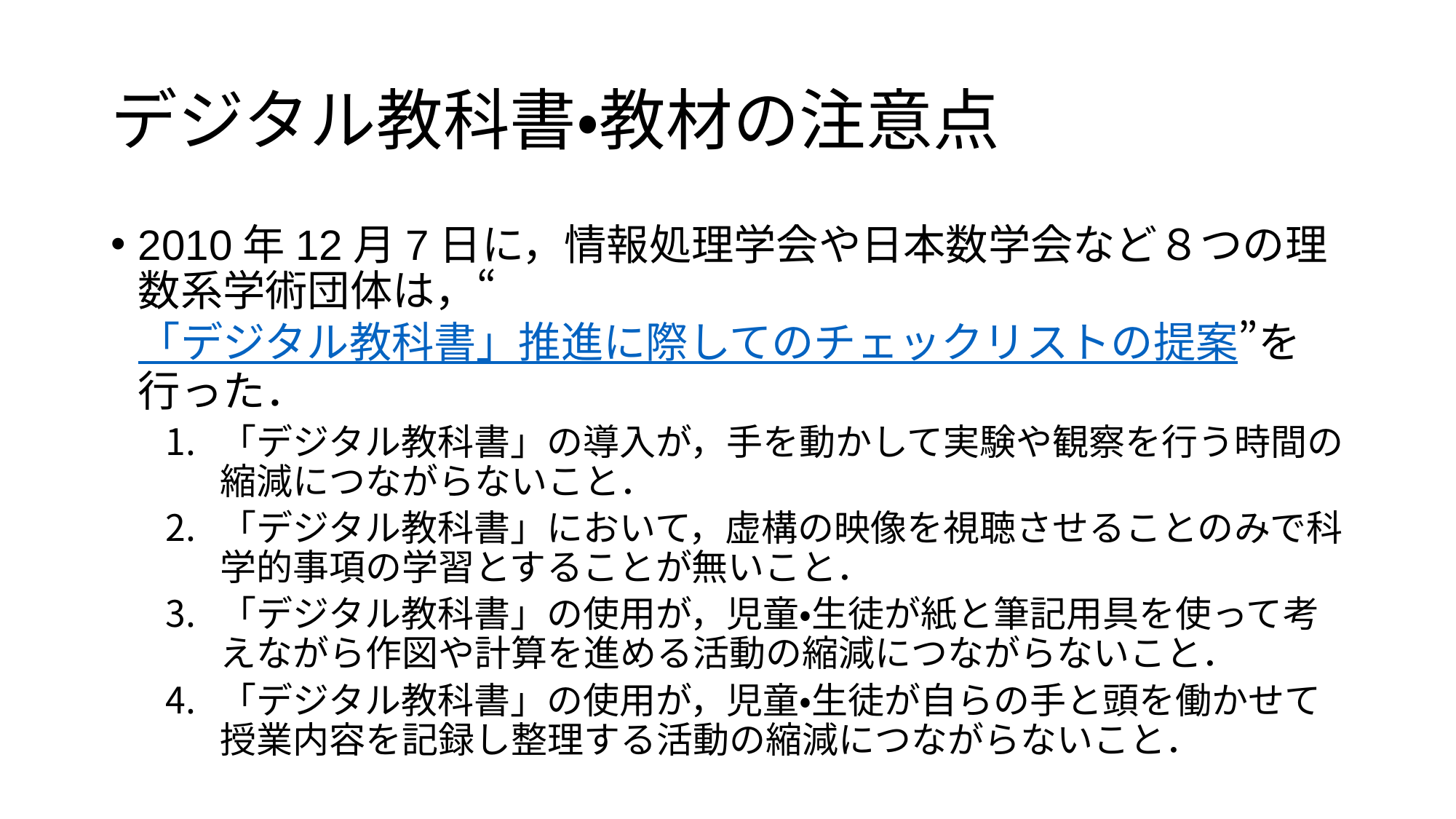

# デジタル教科書・教材の注意点
2010年12月7日に，情報処理学会や日本数学会など８つの理数系学術団体は，“「デジタル教科書」推進に際してのチェックリストの提案”を行った．
「デジタル教科書」の導入が，手を動かして実験や観察を行う時間の縮減につながらないこと．
「デジタル教科書」において，虚構の映像を視聴させることのみで科学的事項の学習とすることが無いこと．
「デジタル教科書」の使用が，児童・生徒が紙と筆記用具を使って考えながら作図や計算を進める活動の縮減につながらないこと．
「デジタル教科書」の使用が，児童・生徒が自らの手と頭を働かせて授業内容を記録し整理する活動の縮減につながらないこと．